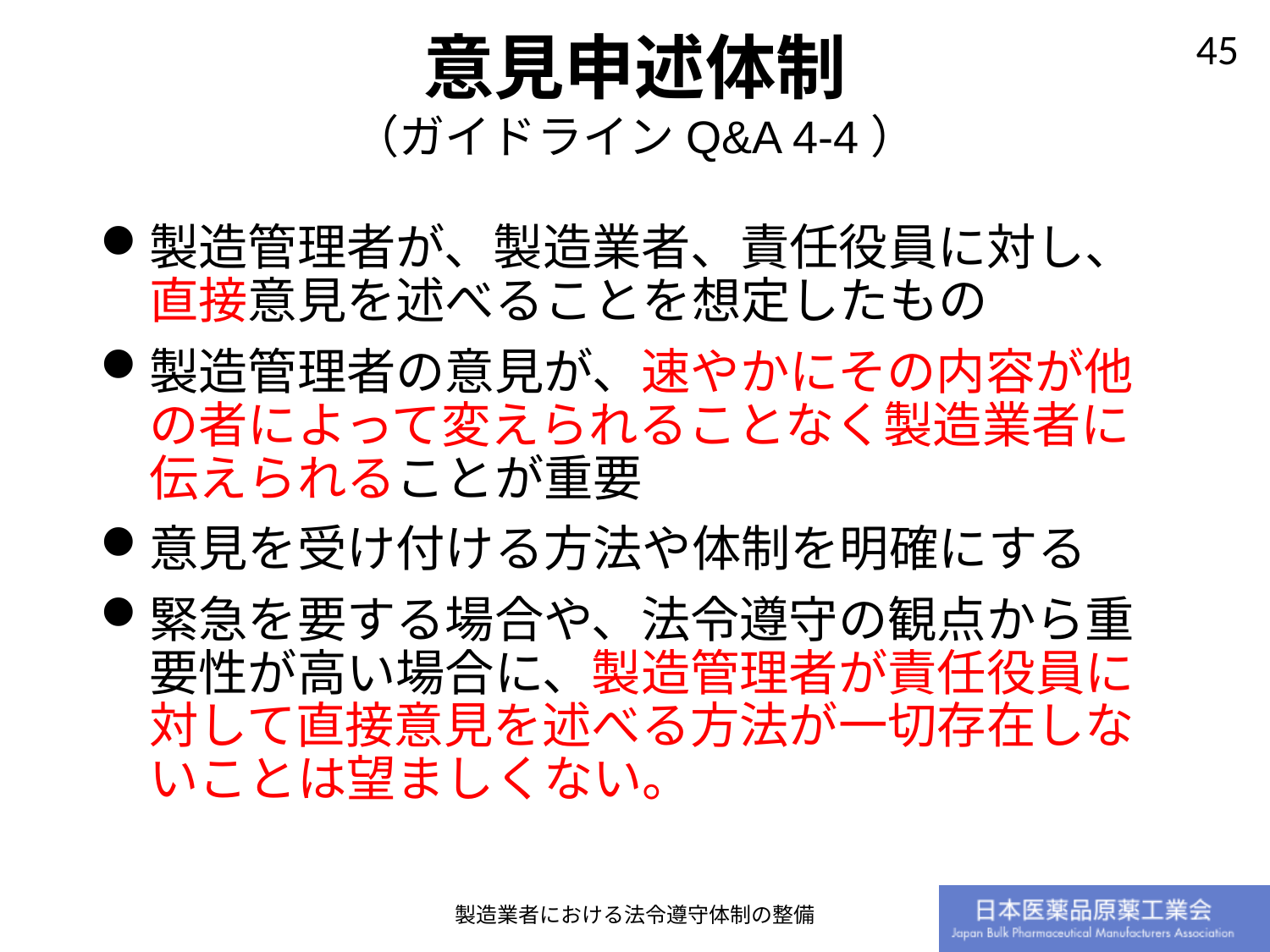

意見申述体制
（ガイドラインQ&A 4-4）
製造管理者が、製造業者、責任役員に対し、直接意見を述べることを想定したもの
製造管理者の意見が、速やかにその内容が他の者によって変えられることなく製造業者に伝えられることが重要
意見を受け付ける方法や体制を明確にする
緊急を要する場合や、法令遵守の観点から重要性が高い場合に、製造管理者が責任役員に対して直接意見を述べる方法が一切存在しないことは望ましくない。
製造業者における法令遵守体制の整備